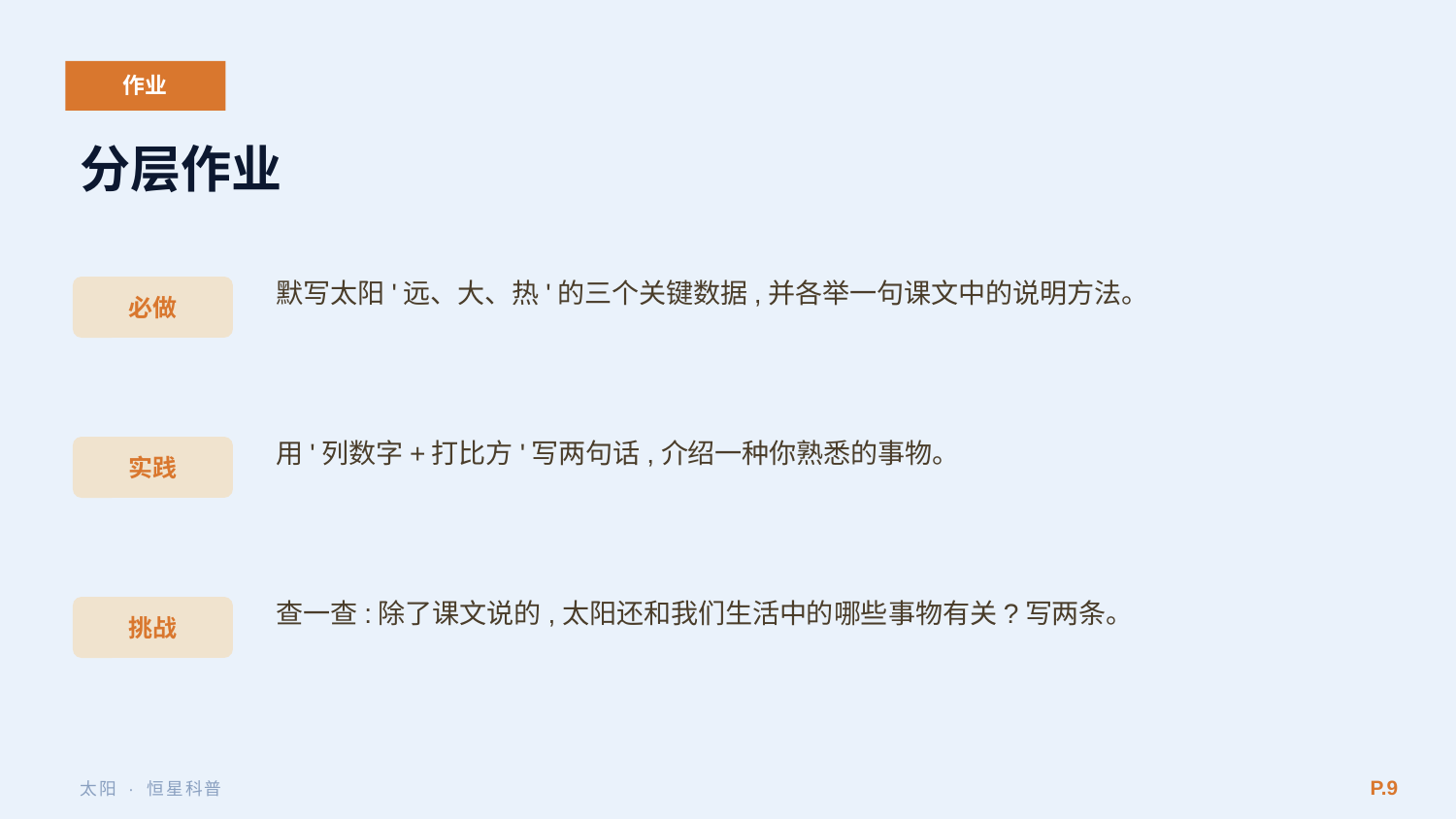

作业

分层作业
默写太阳'远、大、热'的三个关键数据,并各举一句课文中的说明方法。
必做

用'列数字+打比方'写两句话,介绍一种你熟悉的事物。
实践

查一查:除了课文说的,太阳还和我们生活中的哪些事物有关?写两条。
挑战

P.9
太阳 · 恒星科普